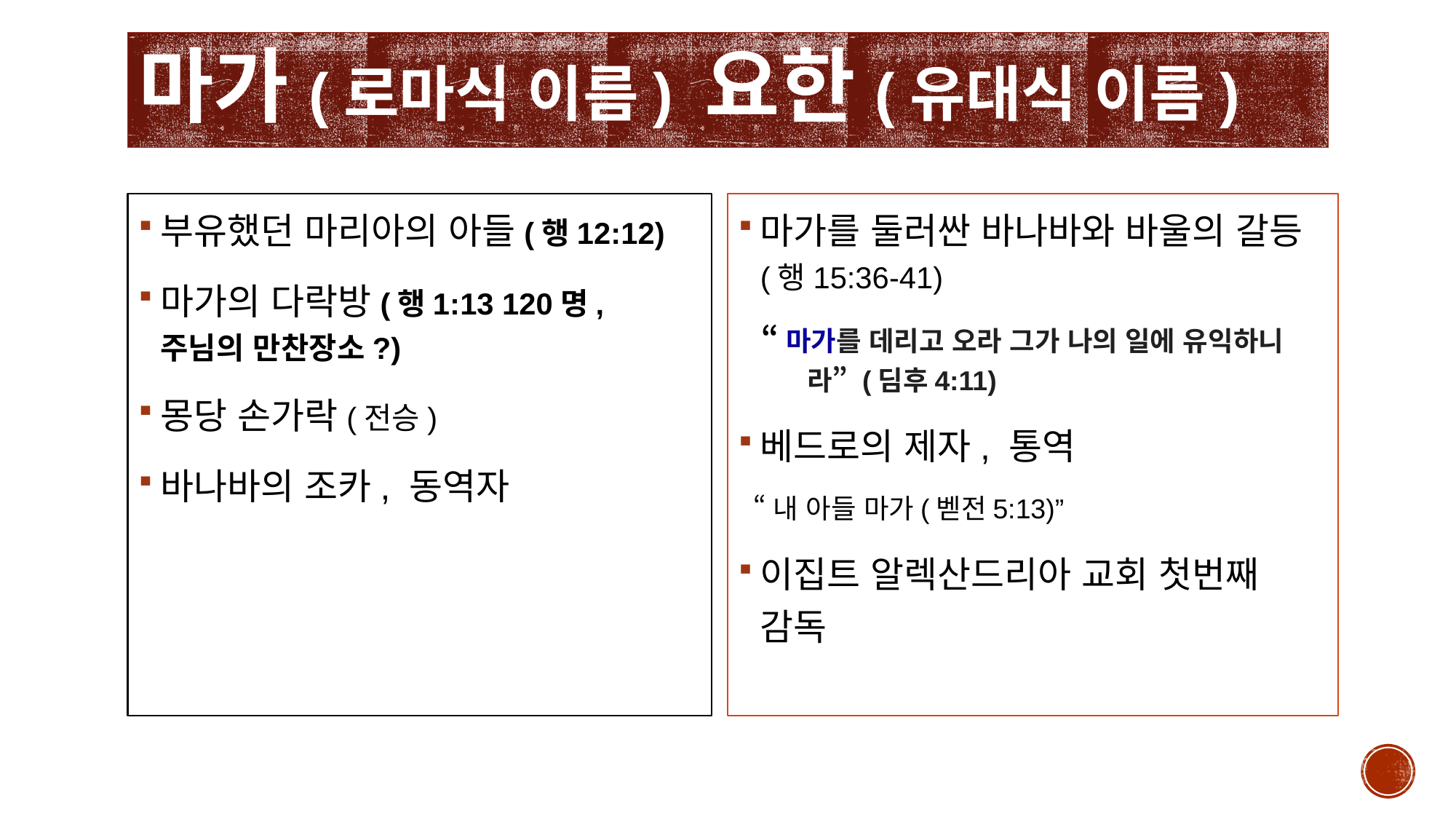

# 마가(로마식 이름) 요한(유대식 이름)
마가를 둘러싼 바나바와 바울의 갈등(행15:36-41)
   “마가를 데리고 오라 그가 나의 일에 유익하니               라” (딤후4:11)
베드로의 제자, 통역
  “내 아들 마가(벧전5:13)”
이집트 알렉산드리아 교회 첫번째 감독
부유했던 마리아의 아들(행12:12)
마가의 다락방(행1:13 120명, 주님의 만찬장소?)
몽당 손가락(전승)
바나바의 조카, 동역자